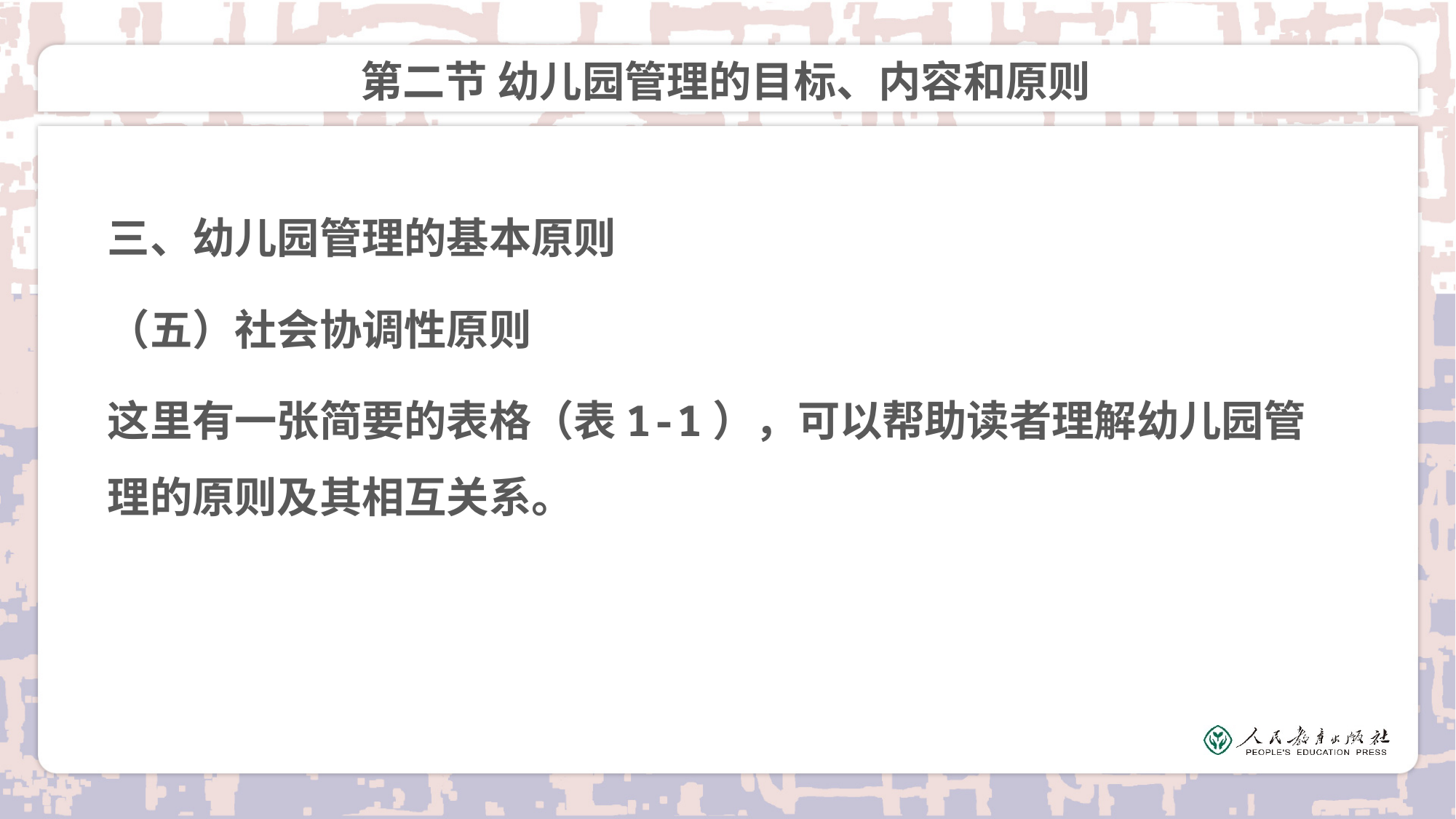

# 第二节 幼儿园管理的目标、内容和原则
三、幼儿园管理的基本原则
（五）社会协调性原则
这里有一张简要的表格（表1-1），可以帮助读者理解幼儿园管理的原则及其相互关系。